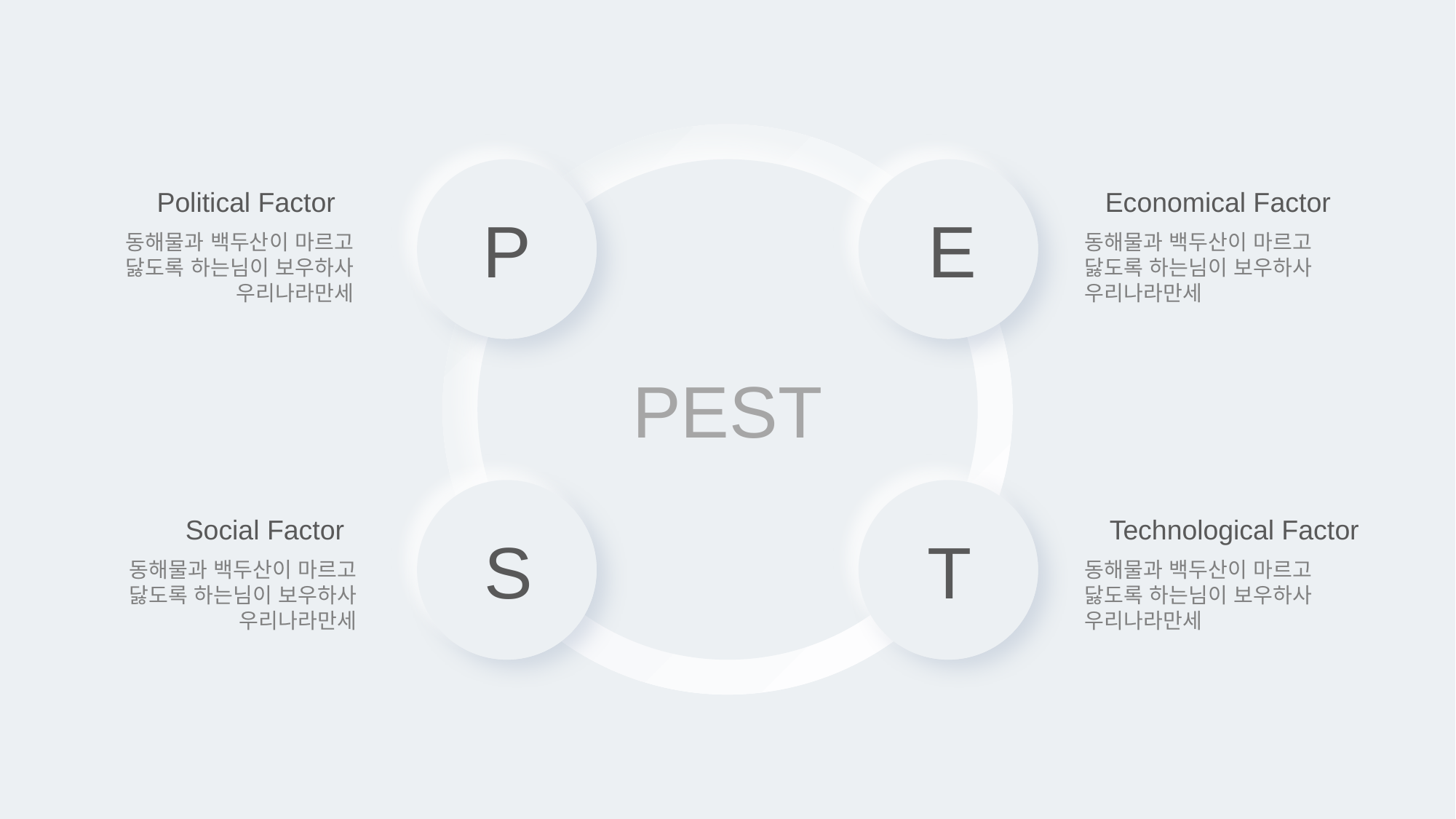

Political Factor
Economical Factor
E
P
동해물과 백두산이 마르고
닳도록 하는님이 보우하사
우리나라만세
동해물과 백두산이 마르고
닳도록 하는님이 보우하사
우리나라만세
PEST

Technological Factor
Social Factor
S
T
동해물과 백두산이 마르고
닳도록 하는님이 보우하사
우리나라만세
동해물과 백두산이 마르고
닳도록 하는님이 보우하사
우리나라만세